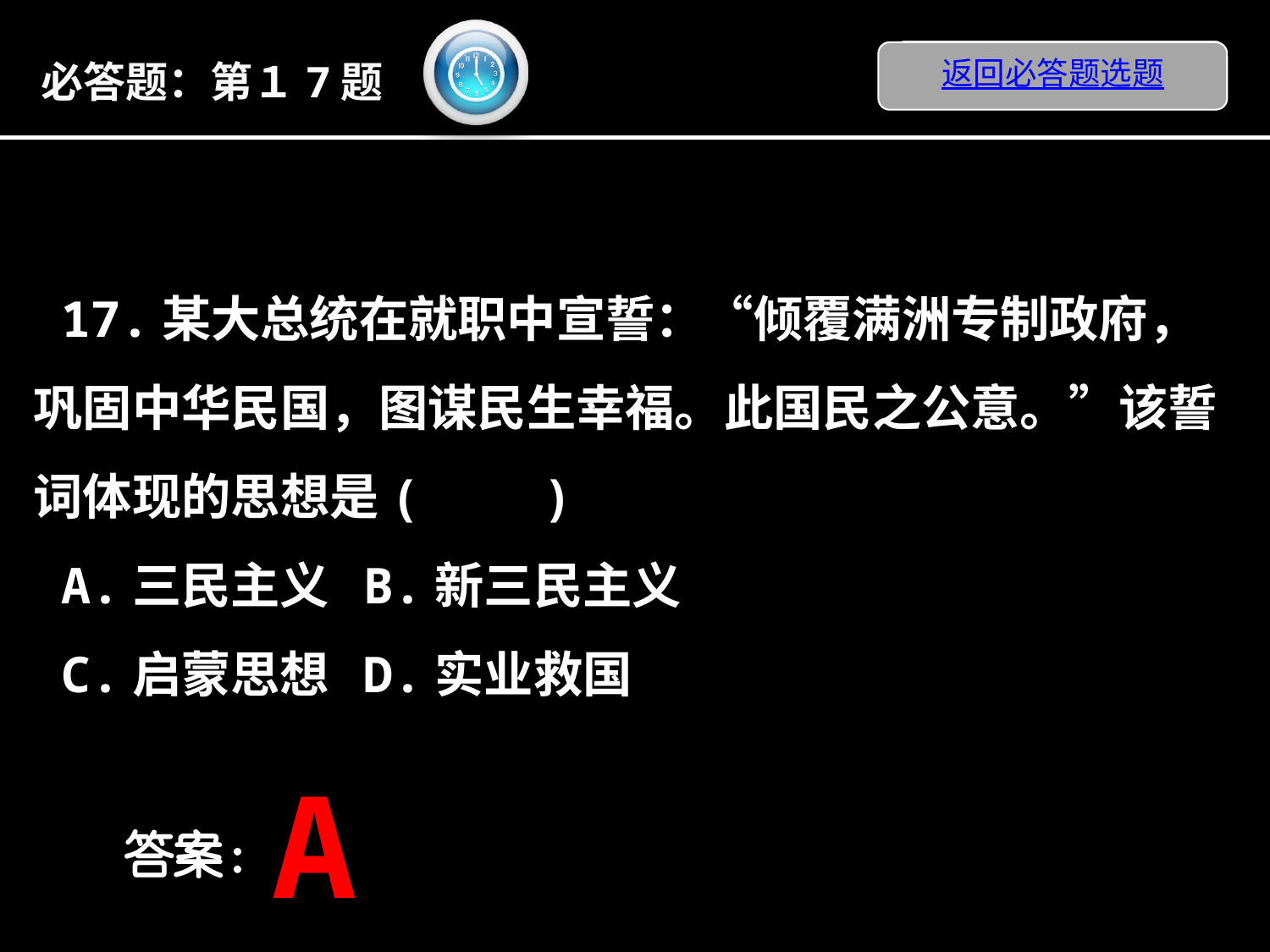

返回必答题选题
必答题：第１7题
17.某大总统在就职中宣誓：“倾覆满洲专制政府，巩固中华民国，图谋民生幸福。此国民之公意。”该誓词体现的思想是(　　)
A.三民主义  B.新三民主义
C.启蒙思想  D.实业救国
A